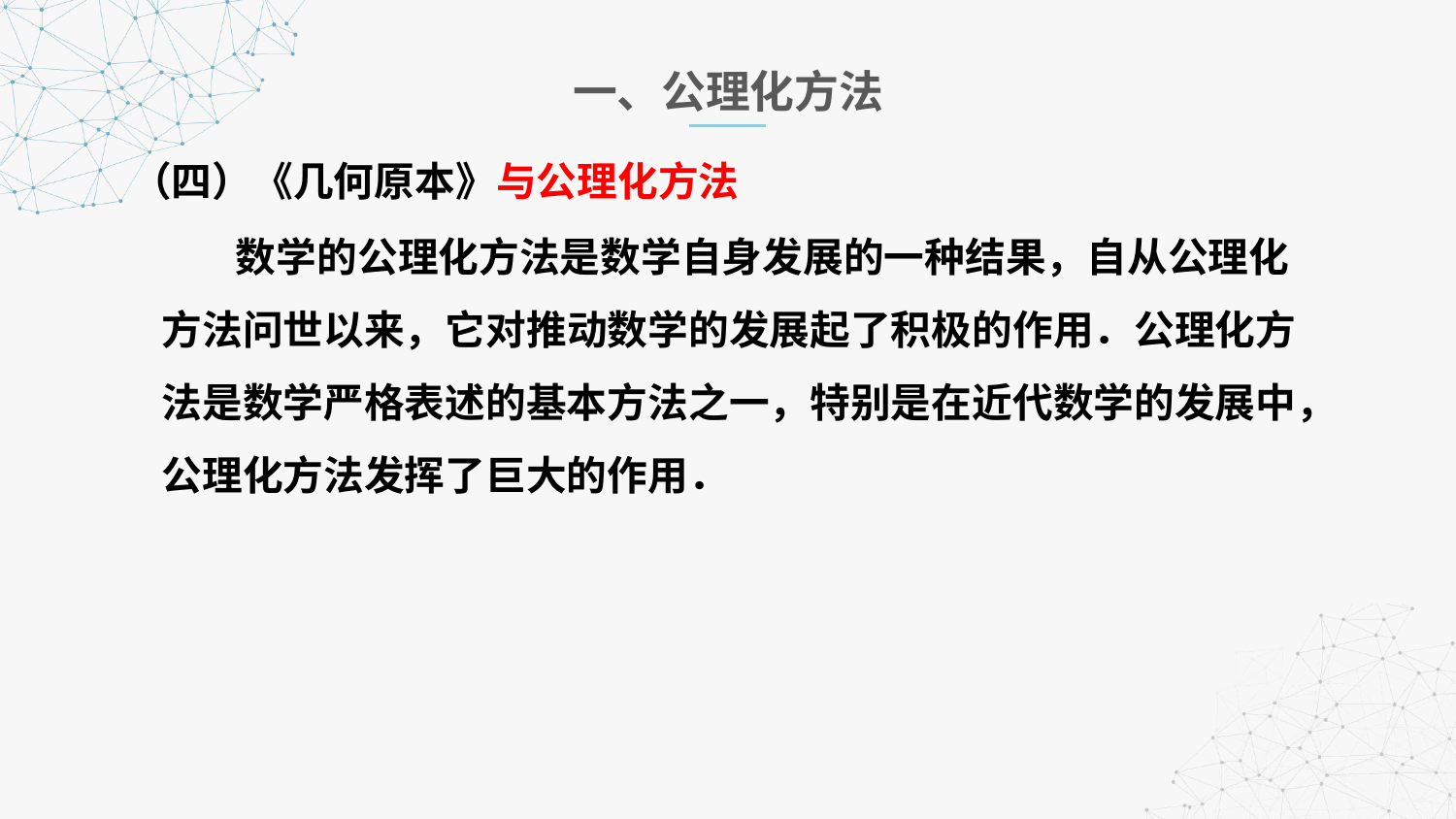

一、公理化方法
（四）《几何原本》与公理化方法
       数学的公理化方法是数学自身发展的一种结果，自从公理化方法问世以来，它对推动数学的发展起了积极的作用．公理化方法是数学严格表述的基本方法之一，特别是在近代数学的发展中，公理化方法发挥了巨大的作用．